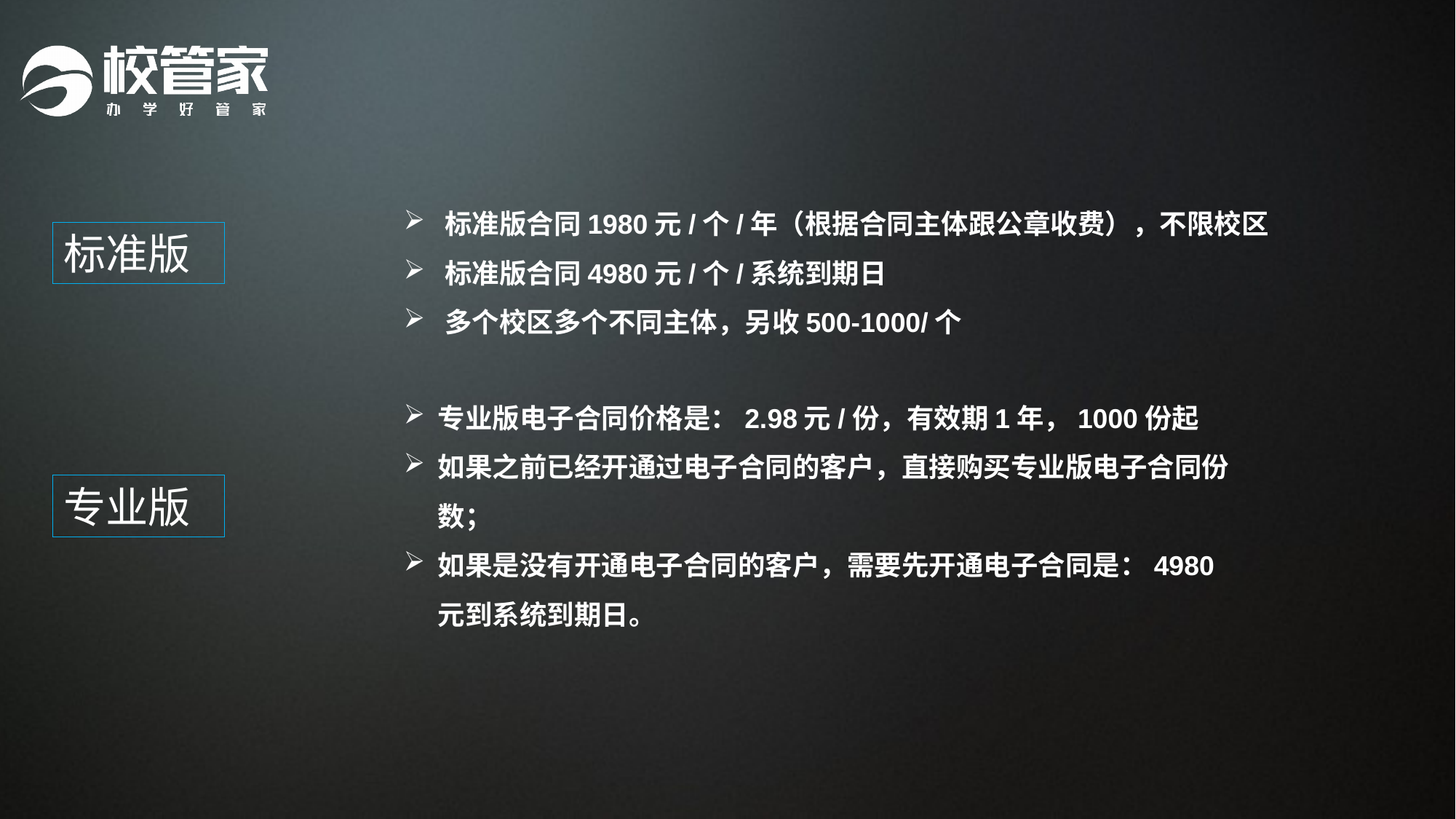

标准版合同1980元/个/年（根据合同主体跟公章收费），不限校区
标准版合同4980元/个/系统到期日
多个校区多个不同主体，另收500-1000/个
标准版
专业版电子合同价格是：2.98元/份，有效期1年，1000份起
如果之前已经开通过电子合同的客户，直接购买专业版电子合同份数；
如果是没有开通电子合同的客户，需要先开通电子合同是：4980元到系统到期日。
专业版